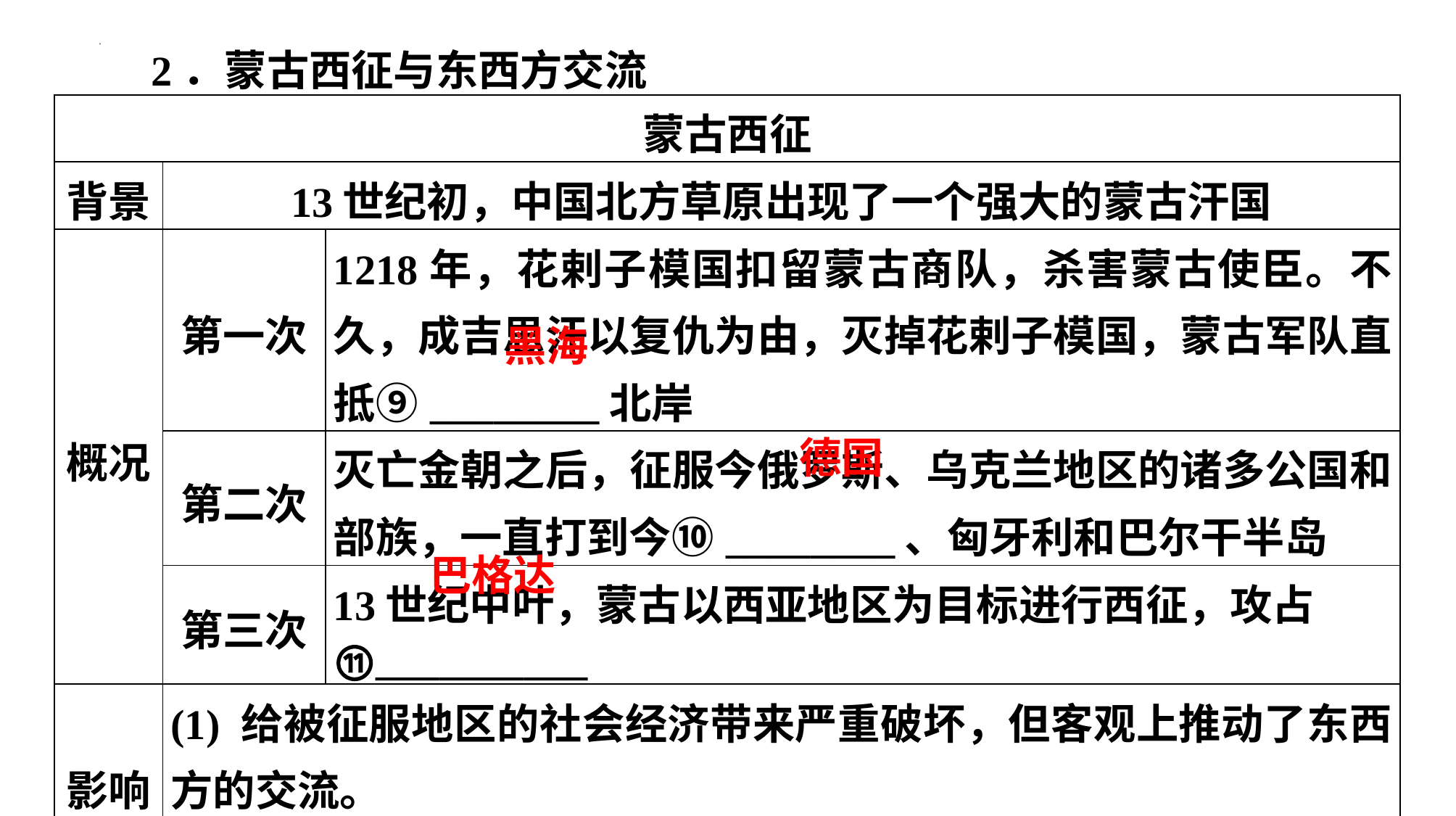

2．蒙古西征与东西方交流
| 蒙古西征 |  |  |
| --- | --- | --- |
| 背景 | 13世纪初，中国北方草原出现了一个强大的蒙古汗国 |  |
| 概况 | 第一次 | 1218年，花剌子模国扣留蒙古商队，杀害蒙古使臣。不久，成吉思汗以复仇为由，灭掉花剌子模国，蒙古军队直抵⑨\_\_\_\_\_\_\_\_北岸 |
|  | 第二次 | 灭亡金朝之后，征服今俄罗斯、乌克兰地区的诸多公国和部族，一直打到今⑩\_\_\_\_\_\_\_\_、匈牙利和巴尔干半岛 |
|  | 第三次 | 13世纪中叶，蒙古以西亚地区为目标进行西征，攻占 ⑪\_\_\_\_\_\_\_\_\_\_ |
| 影响 | (1) 给被征服地区的社会经济带来严重破坏，但客观上推动了东西方的交流。 (2) 引发了较大规模的民族迁徙 |  |
黑海
德国
巴格达